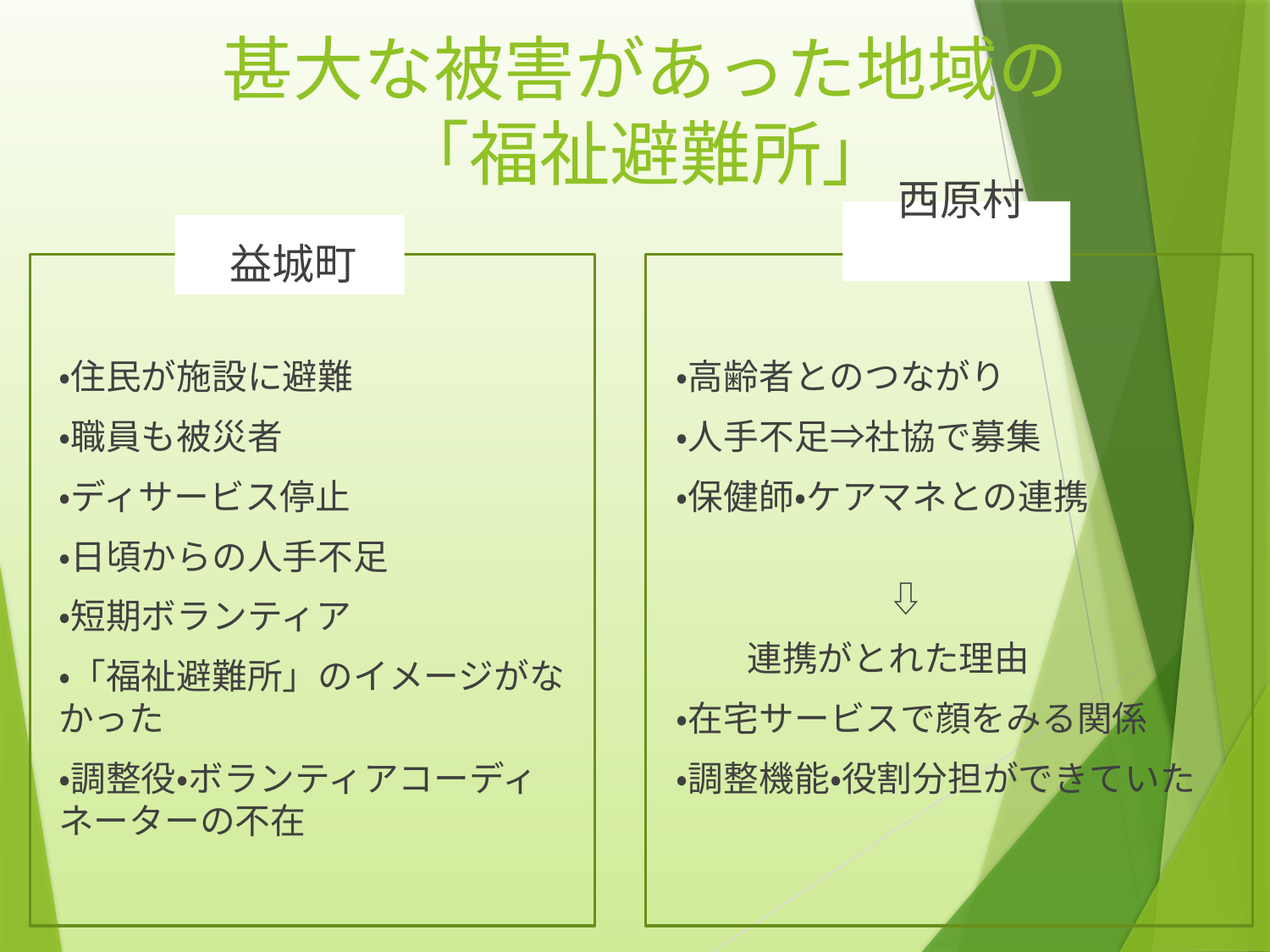

# 甚大な被害があった地域の 「福祉避難所」
　西原村
　益城町

・住民が施設に避難
・職員も被災者
・ディサービス停止
・日頃からの人手不足
・短期ボランティア
・「福祉避難所」のイメージがなかった
・調整役・ボランティアコーディネーターの不在
・高齢者とのつながり
・人手不足⇒社協で募集
・保健師・ケアマネとの連携
　　　　　　⇩
　　連携がとれた理由
・在宅サービスで顔をみる関係
・調整機能・役割分担ができていた